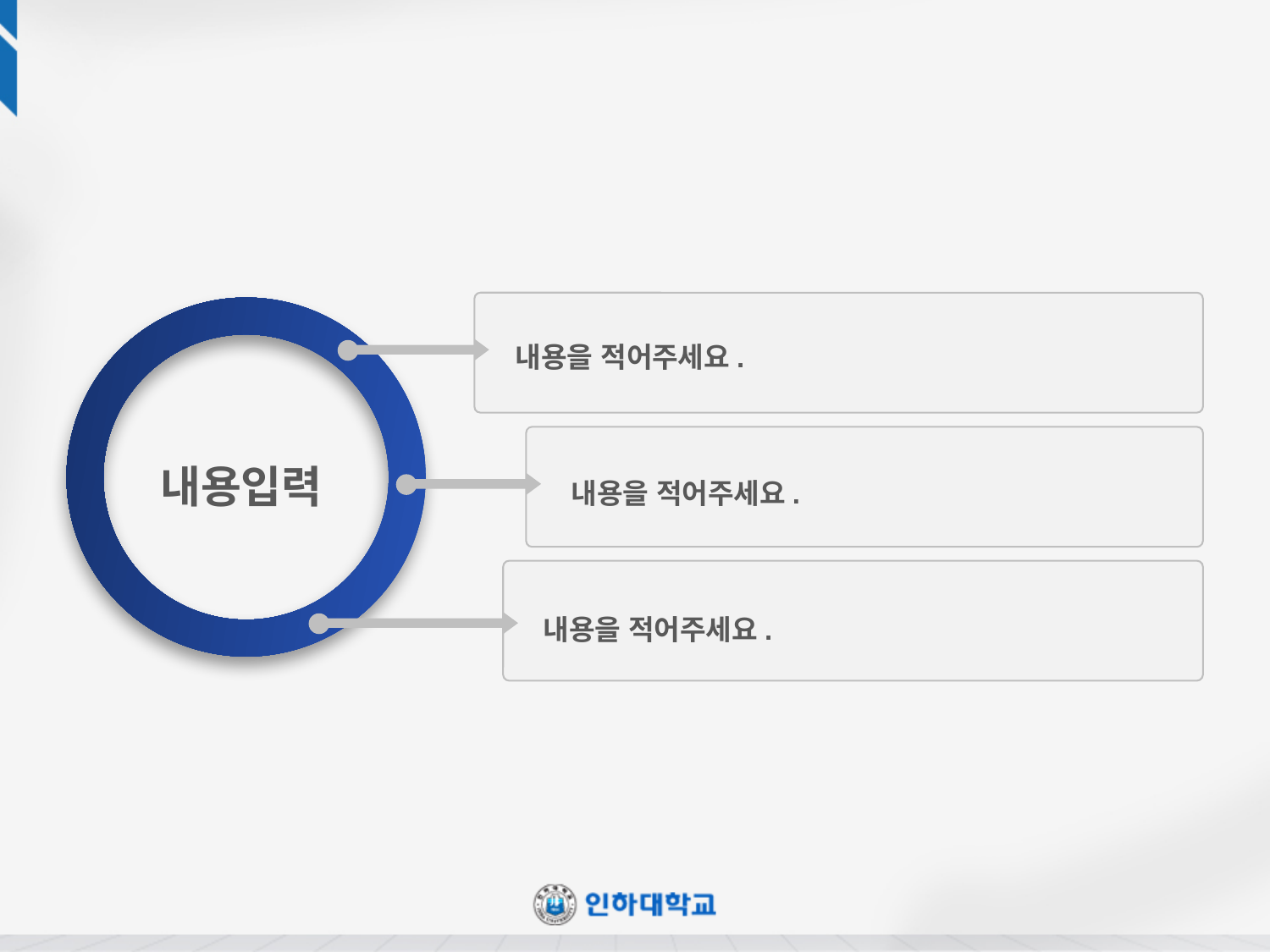

#

내용을 적어주세요.

내용입력

내용을 적어주세요.

내용을 적어주세요.